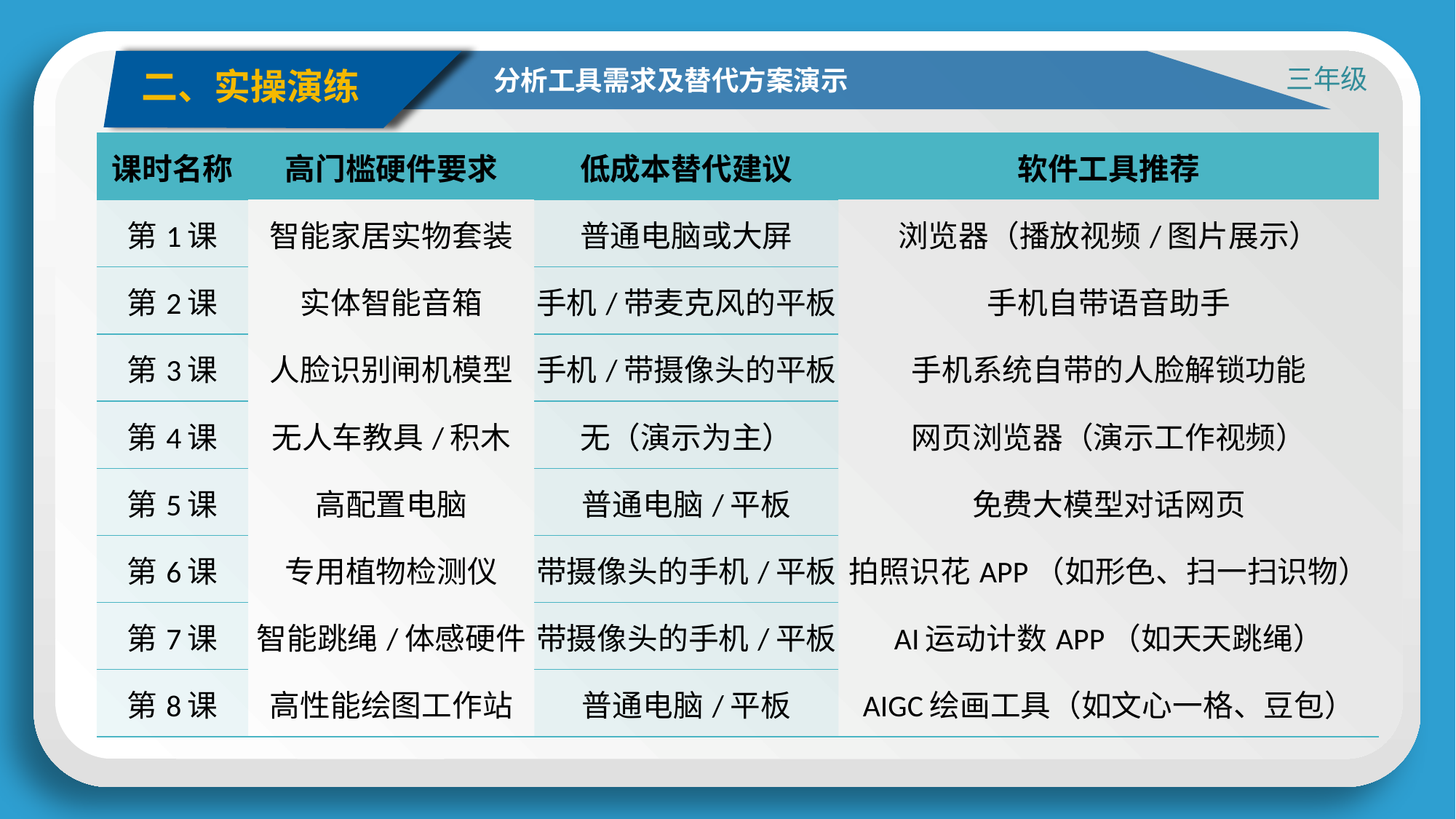

三年级
分析工具需求及替代方案演示
二、实操演练

| 课时名称 | 高门槛硬件要求 | 低成本替代建议 | 软件工具推荐 |
| --- | --- | --- | --- |
| 第1课 | 智能家居实物套装 | 普通电脑或大屏 | 浏览器（播放视频/图片展示） |
| 第2课 | 实体智能音箱 | 手机/带麦克风的平板 | 手机自带语音助手 |
| 第3课 | 人脸识别闸机模型 | 手机/带摄像头的平板 | 手机系统自带的人脸解锁功能 |
| 第4课 | 无人车教具/积木 | 无（演示为主） | 网页浏览器（演示工作视频） |
| 第5课 | 高配置电脑 | 普通电脑/平板 | 免费大模型对话网页 |
| 第6课 | 专用植物检测仪 | 带摄像头的手机/平板 | 拍照识花APP（如形色、扫一扫识物） |
| 第7课 | 智能跳绳/体感硬件 | 带摄像头的手机/平板 | AI运动计数APP（如天天跳绳） |
| 第8课 | 高性能绘图工作站 | 普通电脑/平板 | AIGC绘画工具（如文心一格、豆包） |